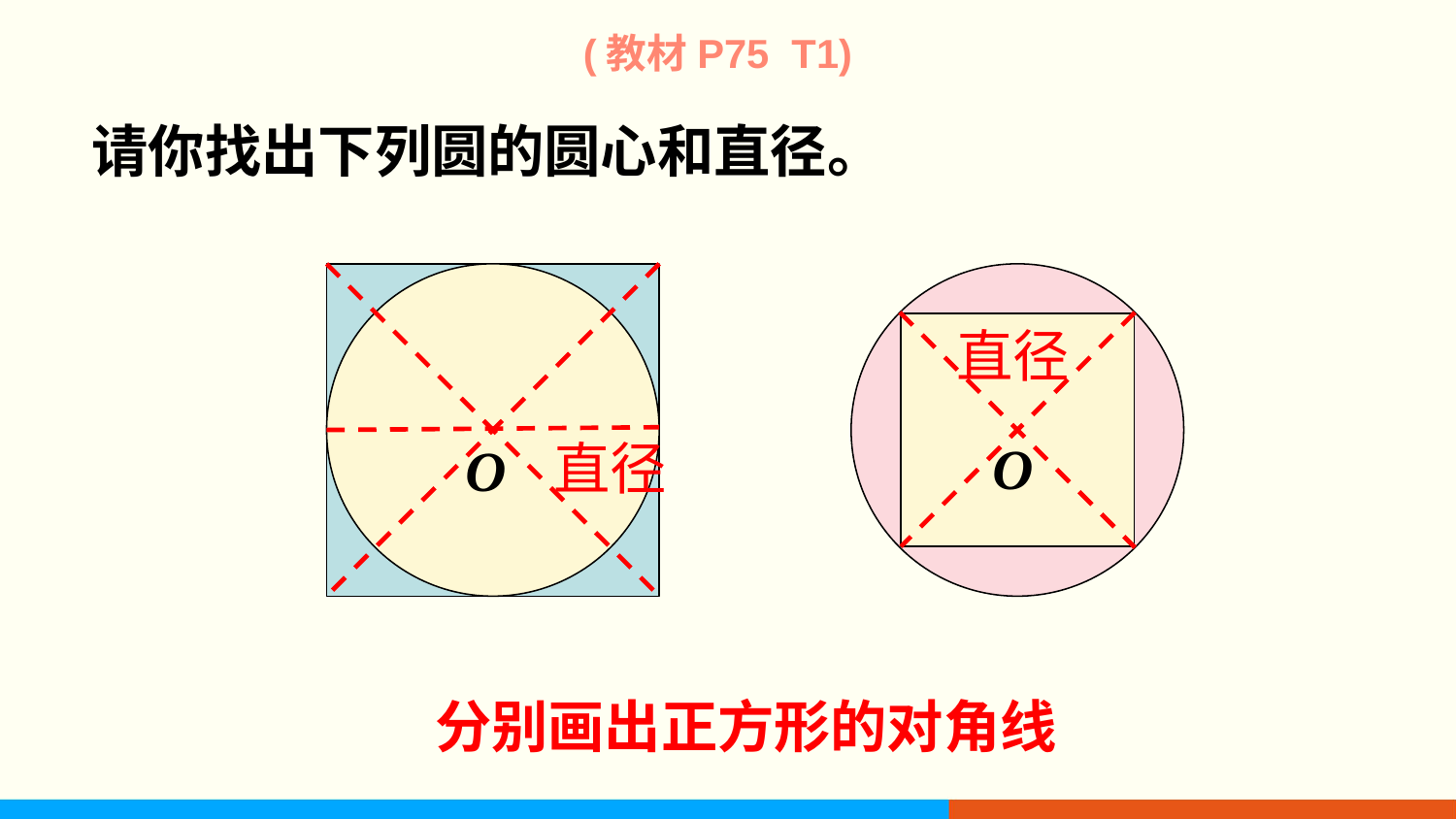

(教材P75  T1)
请你找出下列圆的圆心和直径。

直径
直径
O
O
分别画出正方形的对角线